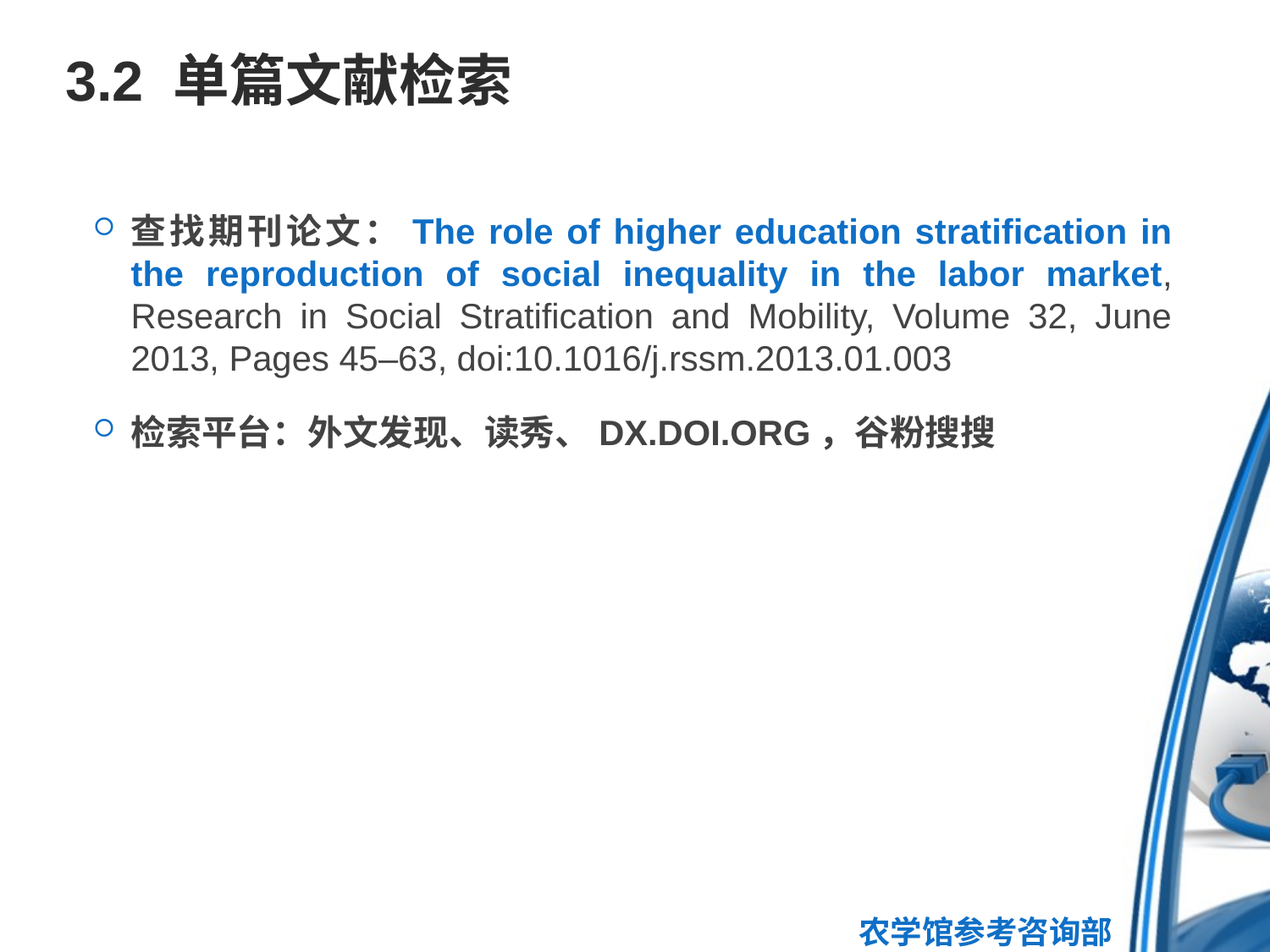

# 3.2 单篇文献检索
查找期刊论文：The role of higher education stratification in the reproduction of social inequality in the labor market, Research in Social Stratification and Mobility, Volume 32, June 2013, Pages 45–63, doi:10.1016/j.rssm.2013.01.003
检索平台：外文发现、读秀、DX.DOI.ORG，谷粉搜搜